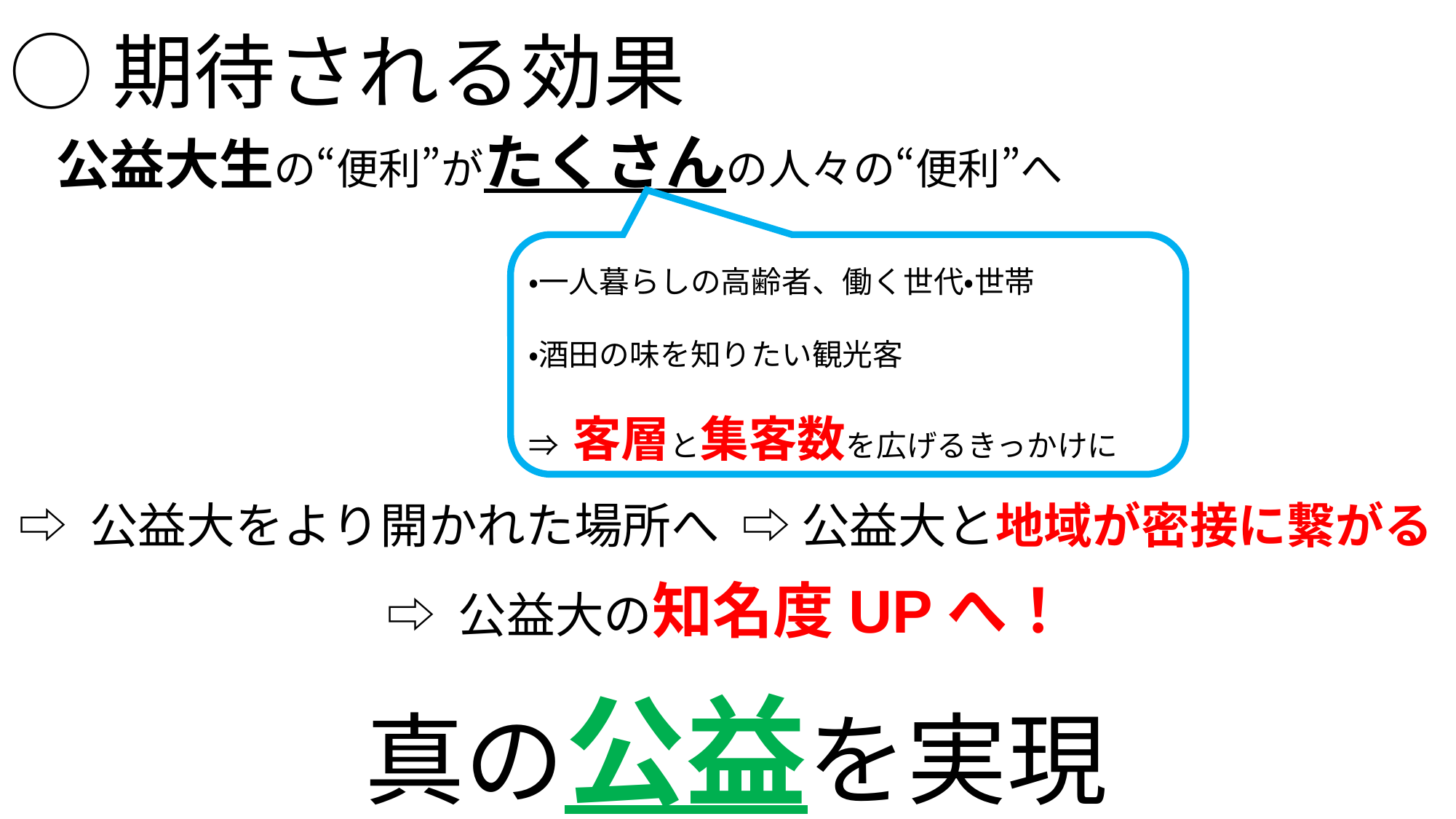

◯期待される効果
公益大生の“便利”がたくさんの人々の“便利”へ

・一人暮らしの高齢者、働く世代・世帯

・酒田の味を知りたい観光客

⇒ 客層と集客数を広げるきっかけに
⇨ 公益大をより開かれた場所へ  ⇨ 公益大と地域が密接に繋がる

⇨ 公益大の知名度UPへ！
真の公益を実現